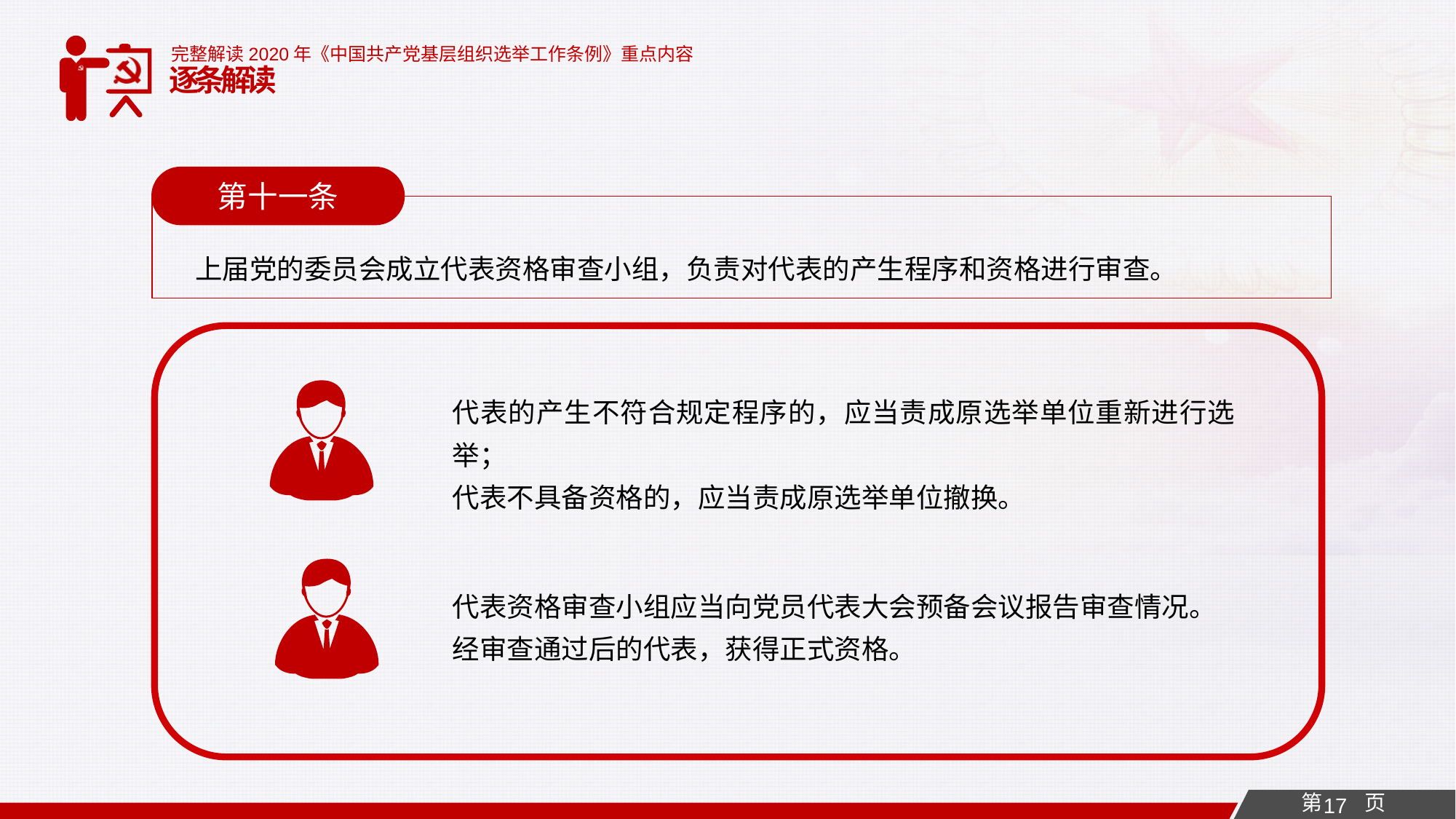

完整解读2020年《中国共产党基层组织选举工作条例》重点内容
逐条解读
第十一条

上届党的委员会成立代表资格审查小组，负责对代表的产生程序和资格进行审查。

代表的产生不符合规定程序的，应当责成原选举单位重新进行选举；
代表不具备资格的，应当责成原选举单位撤换。

代表资格审查小组应当向党员代表大会预备会议报告审查情况。
经审查通过后的代表，获得正式资格。